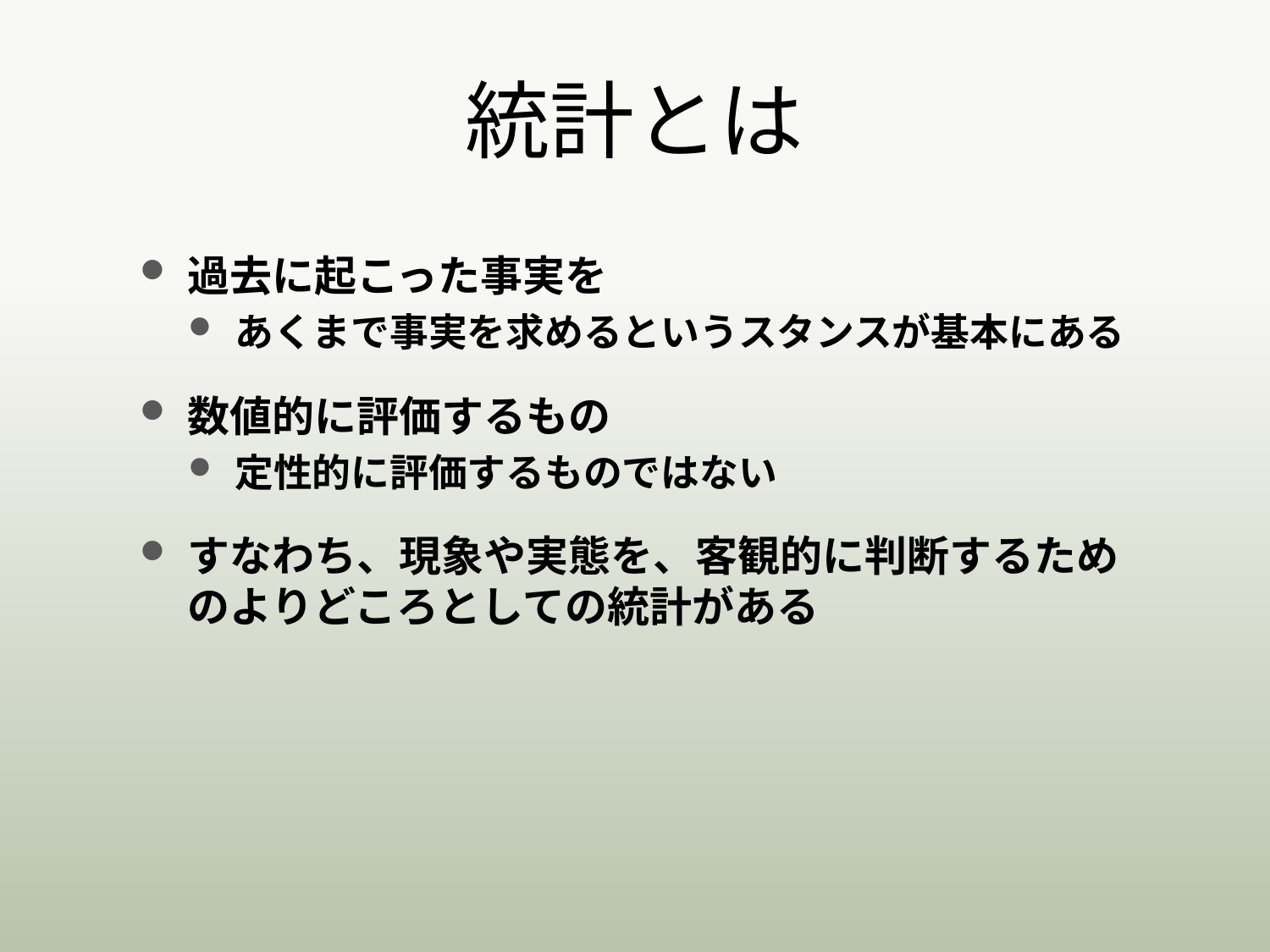

# 統計とは
過去に起こった事実を
あくまで事実を求めるというスタンスが基本にある
数値的に評価するもの
定性的に評価するものではない
すなわち、現象や実態を、客観的に判断するためのよりどころとしての統計がある